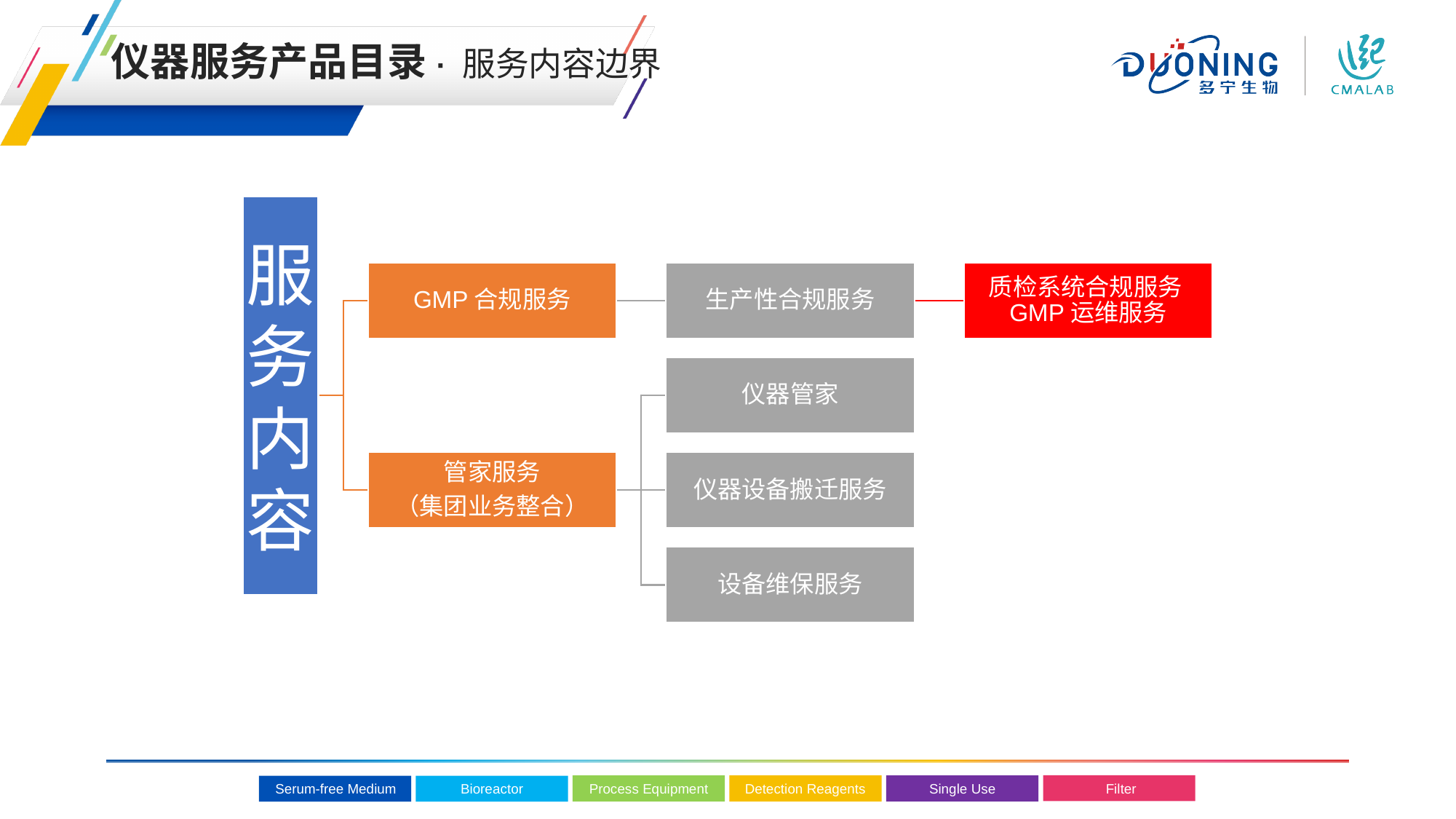

仪器服务产品目录· 服务内容边界

服务内容
GMP合规服务
生产性合规服务
质检系统合规服务GMP运维服务
管家服务
（集团业务整合）
仪器管家
仪器设备搬迁服务
设备维保服务